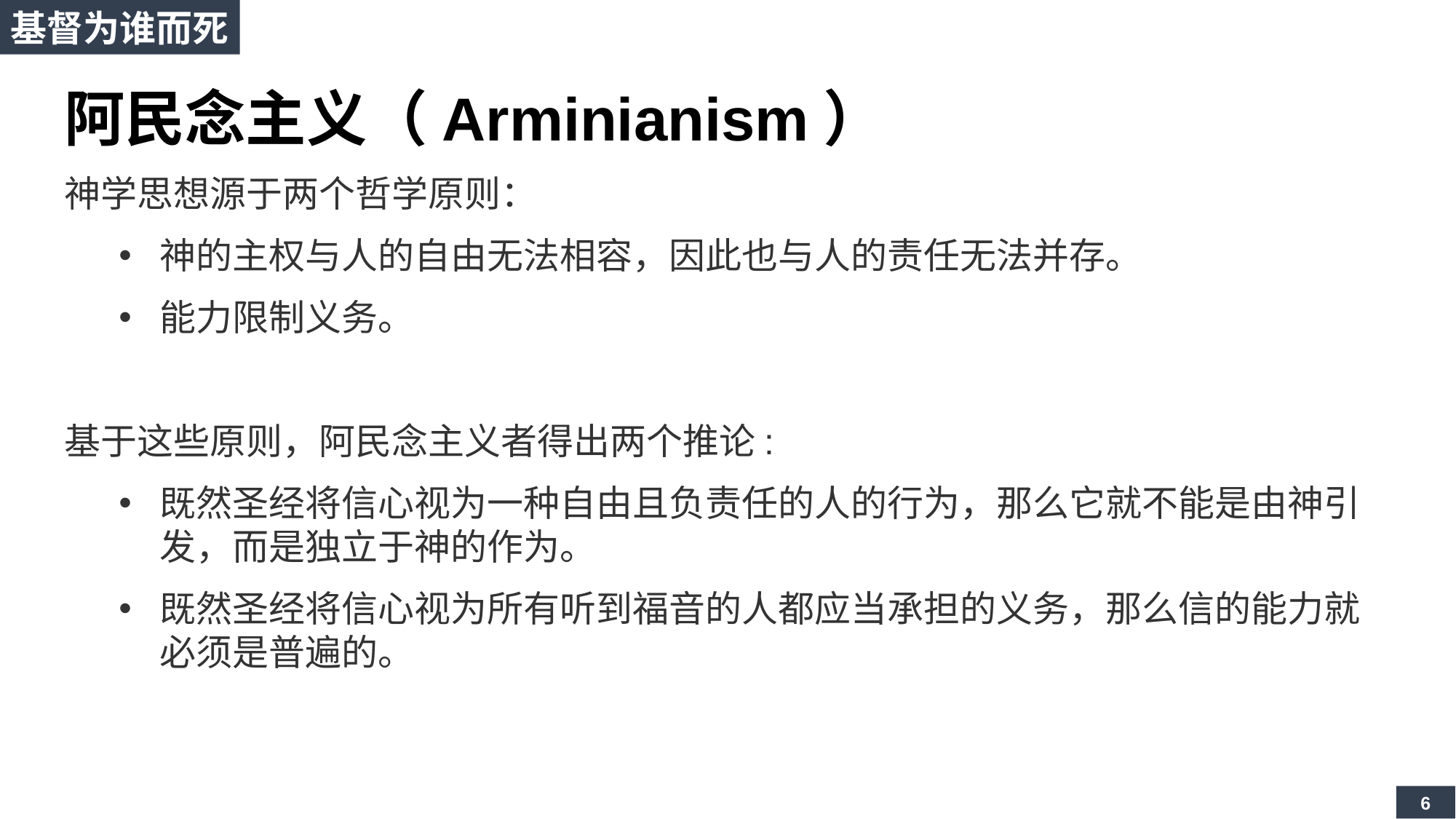

基督为谁而死
阿民念主义（Arminianism）
神学思想源于两个哲学原则：
神的主权与人的自由无法相容，因此也与人的责任无法并存。
能力限制义务。

基于这些原则，阿民念主义者得出两个推论:
既然圣经将信心视为一种自由且负责任的人的行为，那么它就不能是由神引发，而是独立于神的作为。
既然圣经将信心视为所有听到福音的人都应当承担的义务，那么信的能力就必须是普遍的。
6